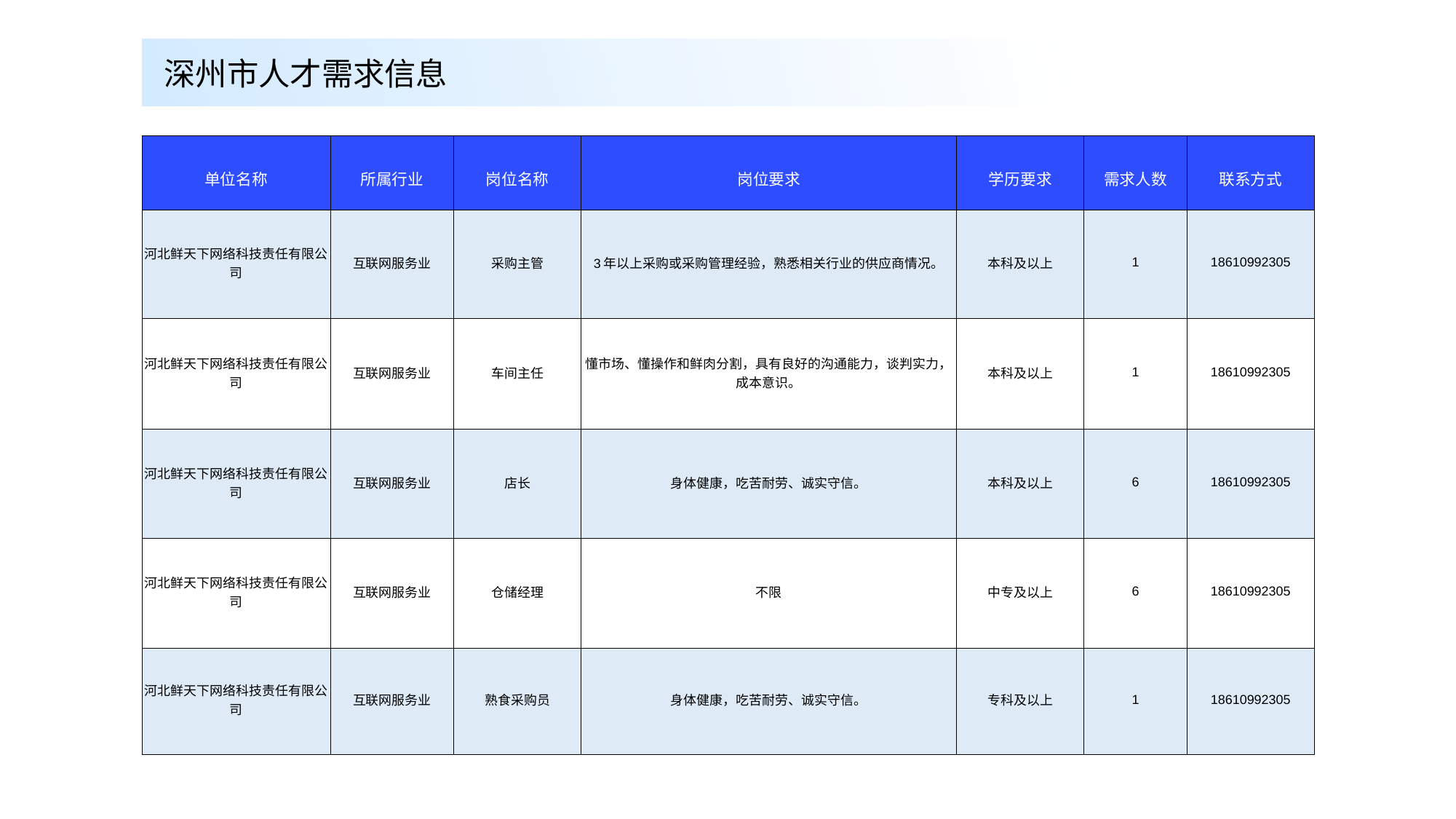

深州市人才需求信息
| 单位名称 | 所属行业 | 岗位名称 | 岗位要求 | 学历要求 | 需求人数 | 联系方式 |
| --- | --- | --- | --- | --- | --- | --- |
| 河北鲜天下网络科技责任有限公司 | 互联网服务业 | 采购主管 | 3年以上采购或采购管理经验，熟悉相关行业的供应商情况。 | 本科及以上 | 1 | 18610992305 |
| 河北鲜天下网络科技责任有限公司 | 互联网服务业 | 车间主任 | 懂市场、懂操作和鲜肉分割，具有良好的沟通能力，谈判实力，成本意识。 | 本科及以上 | 1 | 18610992305 |
| 河北鲜天下网络科技责任有限公司 | 互联网服务业 | 店长 | 身体健康，吃苦耐劳、诚实守信。 | 本科及以上 | 6 | 18610992305 |
| 河北鲜天下网络科技责任有限公司 | 互联网服务业 | 仓储经理 | 不限 | 中专及以上 | 6 | 18610992305 |
| 河北鲜天下网络科技责任有限公司 | 互联网服务业 | 熟食采购员 | 身体健康，吃苦耐劳、诚实守信。 | 专科及以上 | 1 | 18610992305 |
25